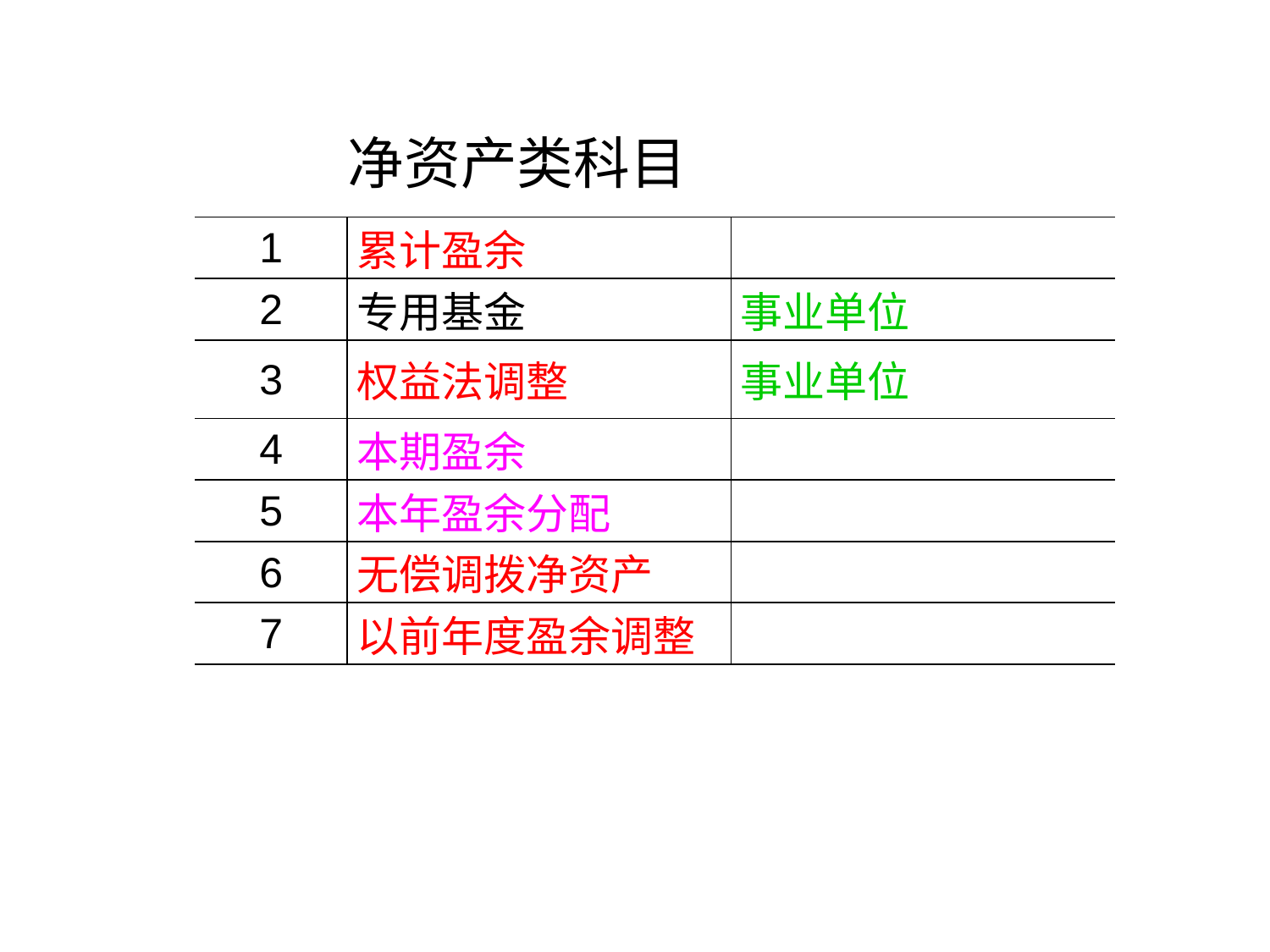

| 净资产类科目 |  |  |
| --- | --- | --- |
| 1 | 累计盈余 |  |
| 2 | 专用基金 | 事业单位 |
| 3 | 权益法调整 | 事业单位 |
| 4 | 本期盈余 |  |
| 5 | 本年盈余分配 |  |
| 6 | 无偿调拨净资产 |  |
| 7 | 以前年度盈余调整 |  |
|  |  |  |
33